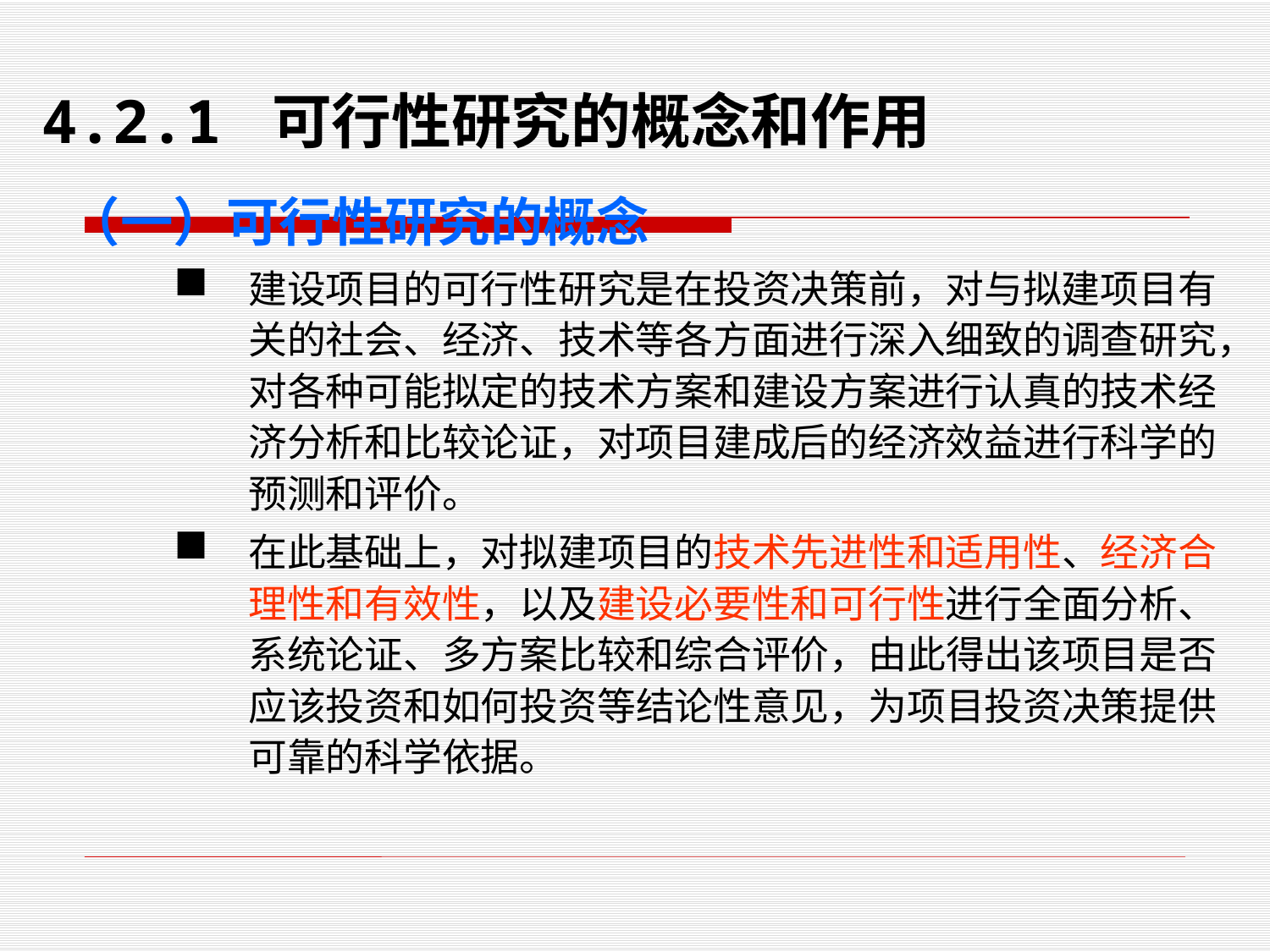

# 4.2.1 可行性研究的概念和作用
（一）可行性研究的概念
建设项目的可行性研究是在投资决策前，对与拟建项目有关的社会、经济、技术等各方面进行深入细致的调查研究，对各种可能拟定的技术方案和建设方案进行认真的技术经济分析和比较论证，对项目建成后的经济效益进行科学的预测和评价。
在此基础上，对拟建项目的技术先进性和适用性、经济合理性和有效性，以及建设必要性和可行性进行全面分析、系统论证、多方案比较和综合评价，由此得出该项目是否应该投资和如何投资等结论性意见，为项目投资决策提供可靠的科学依据。